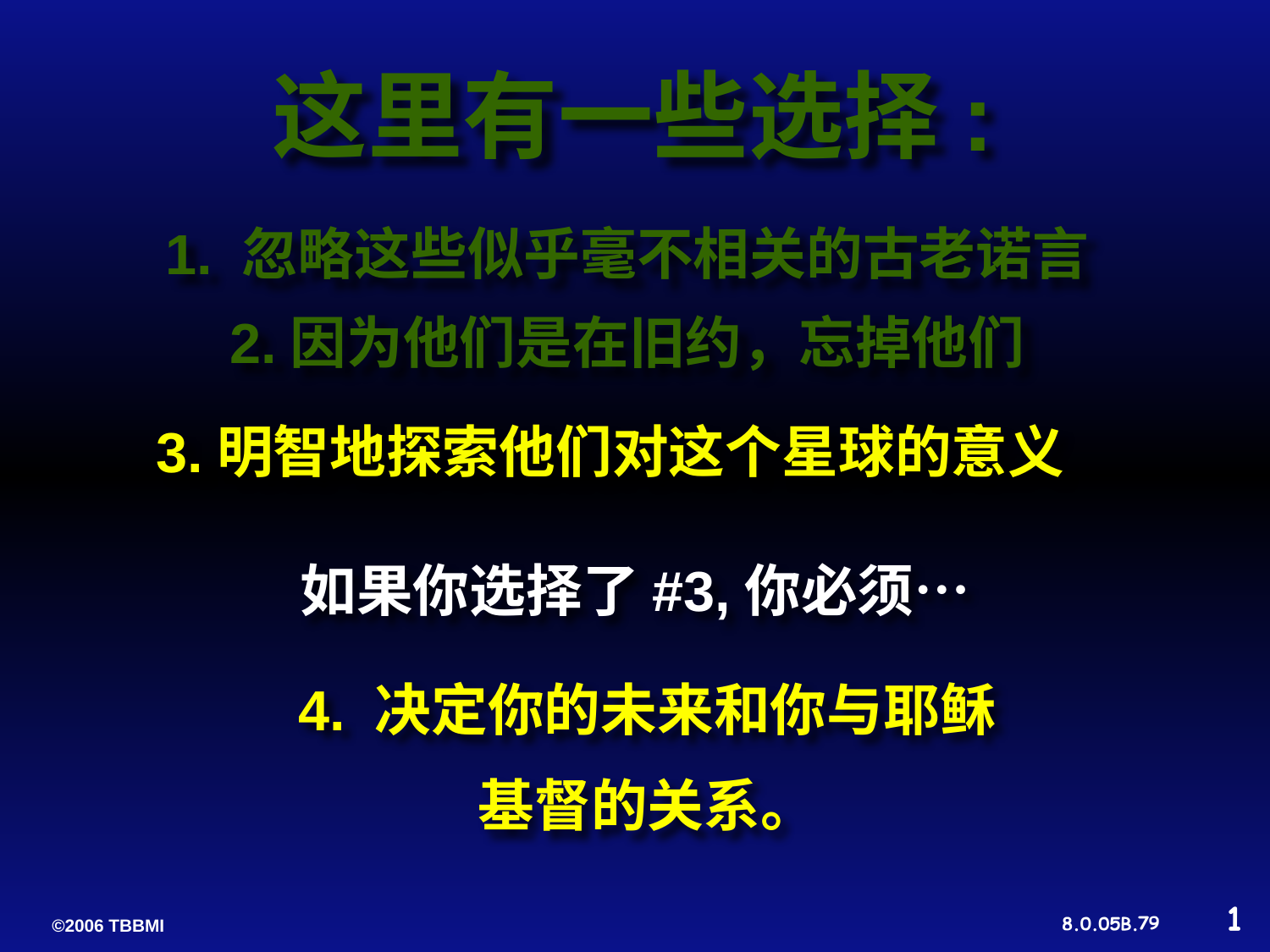

这里有一些选择:
1. 忽略这些似乎毫不相关的古老诺言
2.因为他们是在旧约，忘掉他们
3.明智地探索他们对这个星球的意义
如果你选择了#3,你必须…
4. 决定你的未来和你与耶稣
基督的关系。
1

79